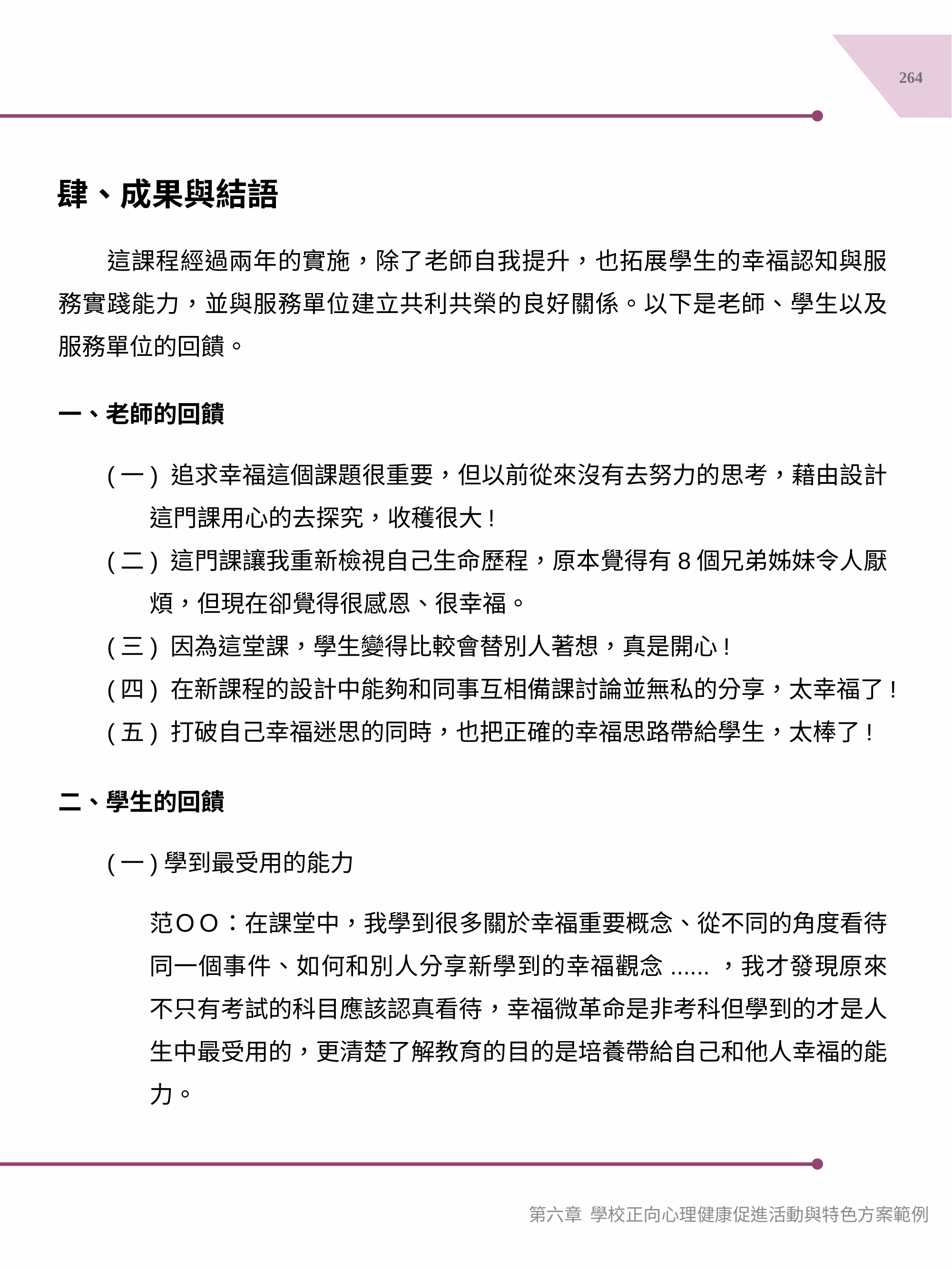

264
肆、成果與結語
　　這課程經過兩年的實施，除了老師自我提升，也拓展學生的幸福認知與服務實踐能力，並與服務單位建立共利共榮的良好關係。以下是老師、學生以及服務單位的回饋。
一、老師的回饋
(一) 追求幸福這個課題很重要，但以前從來沒有去努力的思考，藉由設計這門課用心的去探究，收穫很大!
(二) 這門課讓我重新檢視自己生命歷程，原本覺得有8個兄弟姊妹令人厭煩，但現在卻覺得很感恩、很幸福。
(三) 因為這堂課，學生變得比較會替別人著想，真是開心!
(四) 在新課程的設計中能夠和同事互相備課討論並無私的分享，太幸福了!
(五) 打破自己幸福迷思的同時，也把正確的幸福思路帶給學生，太棒了!
二、學生的回饋
(一)學到最受用的能力
范ＯＯ：在課堂中，我學到很多關於幸福重要概念、從不同的角度看待同一個事件、如何和別人分享新學到的幸福觀念......，我才發現原來不只有考試的科目應該認真看待，幸福微革命是非考科但學到的才是人生中最受用的，更清楚了解教育的目的是培養帶給自己和他人幸福的能力。
第六章  學校正向心理健康促進活動與特色方案範例